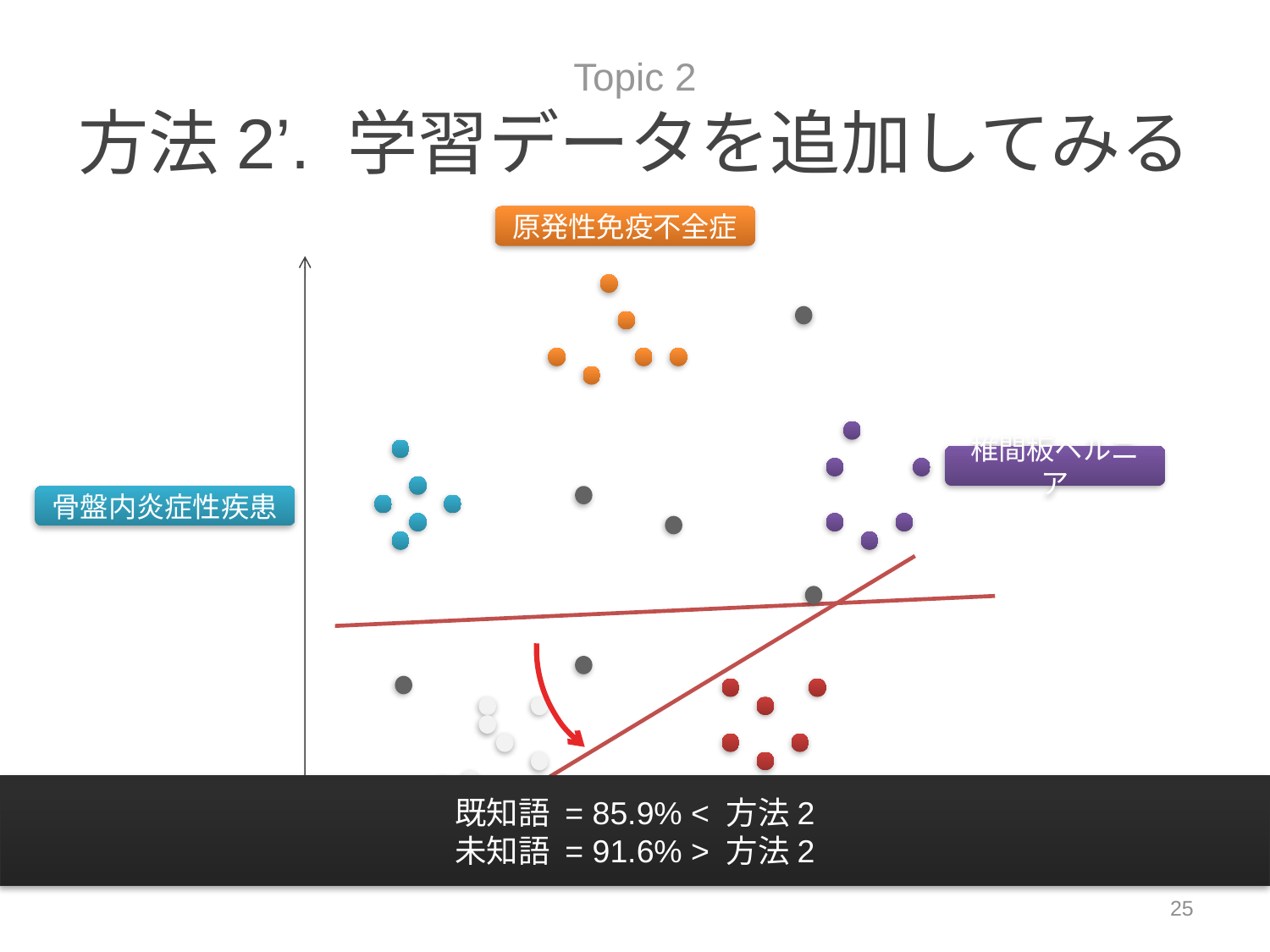

# Topic 2 方法2’. 学習データを追加してみる
原発性免疫不全症

椎間板ヘルニア
骨盤内炎症性疾患

既知語 = 85.9% < 方法2
未知語 = 91.6% > 方法2
フェニンジオン
血漿鉄消失時間
25